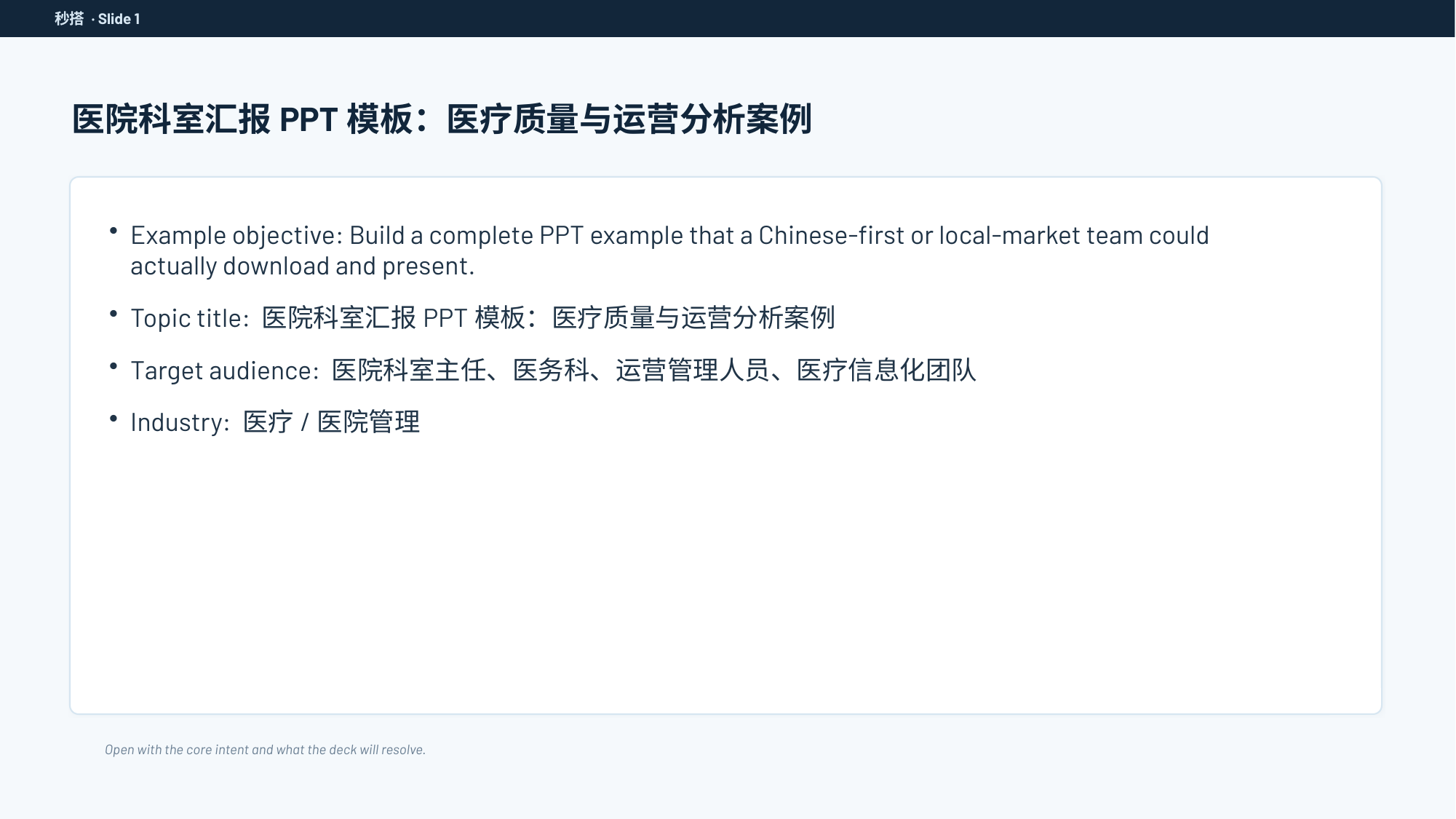

秒搭 · Slide 1
医院科室汇报PPT模板：医疗质量与运营分析案例

Example objective: Build a complete PPT example that a Chinese-first or local-market team could actually download and present.
Topic title: 医院科室汇报PPT模板：医疗质量与运营分析案例
Target audience: 医院科室主任、医务科、运营管理人员、医疗信息化团队
Industry: 医疗/医院管理
Open with the core intent and what the deck will resolve.